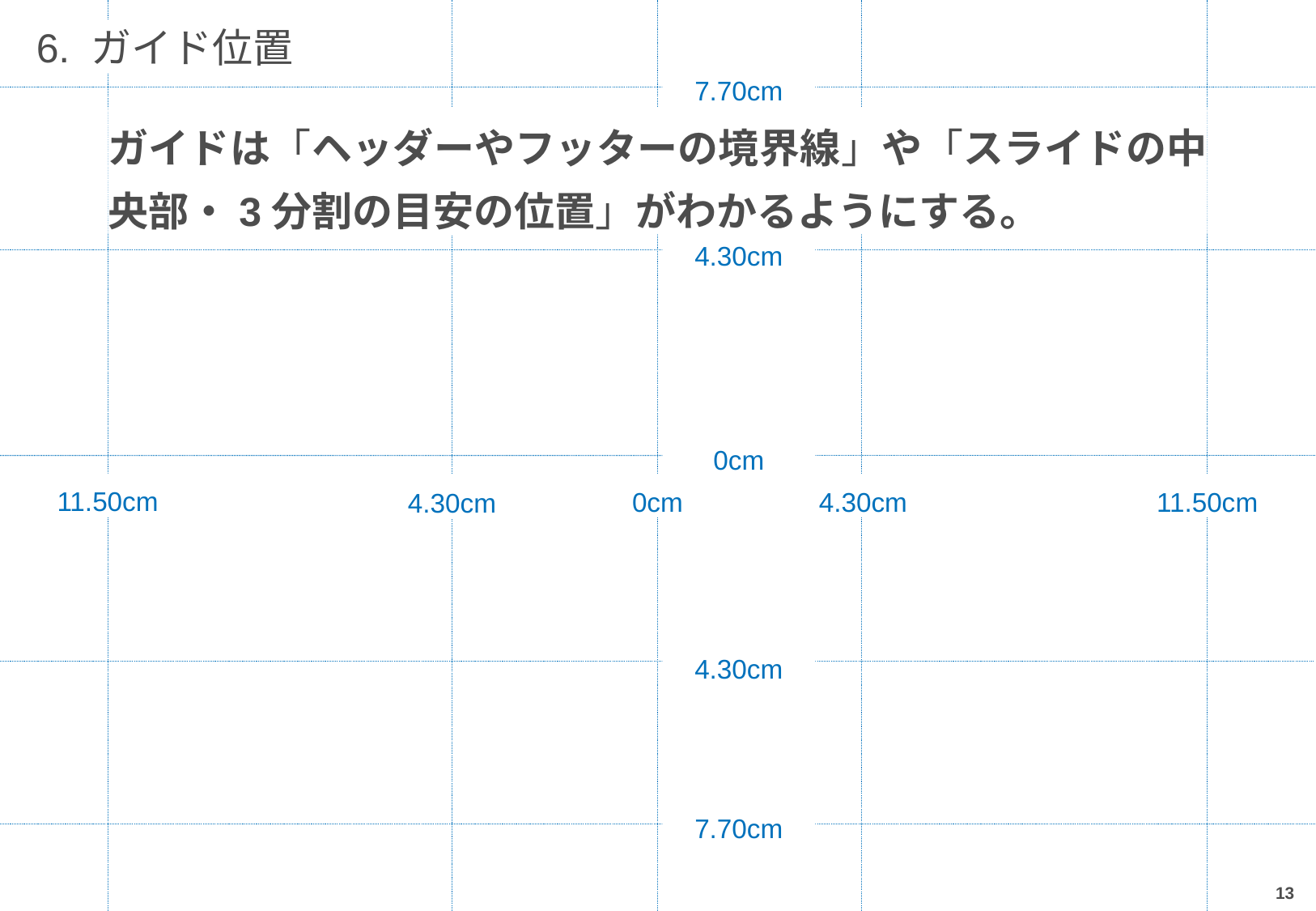

# 6. ガイド位置
ガイドは「ヘッダーやフッターの境界線」や「スライドの中央部・3分割の目安の位置」がわかるようにする。

13